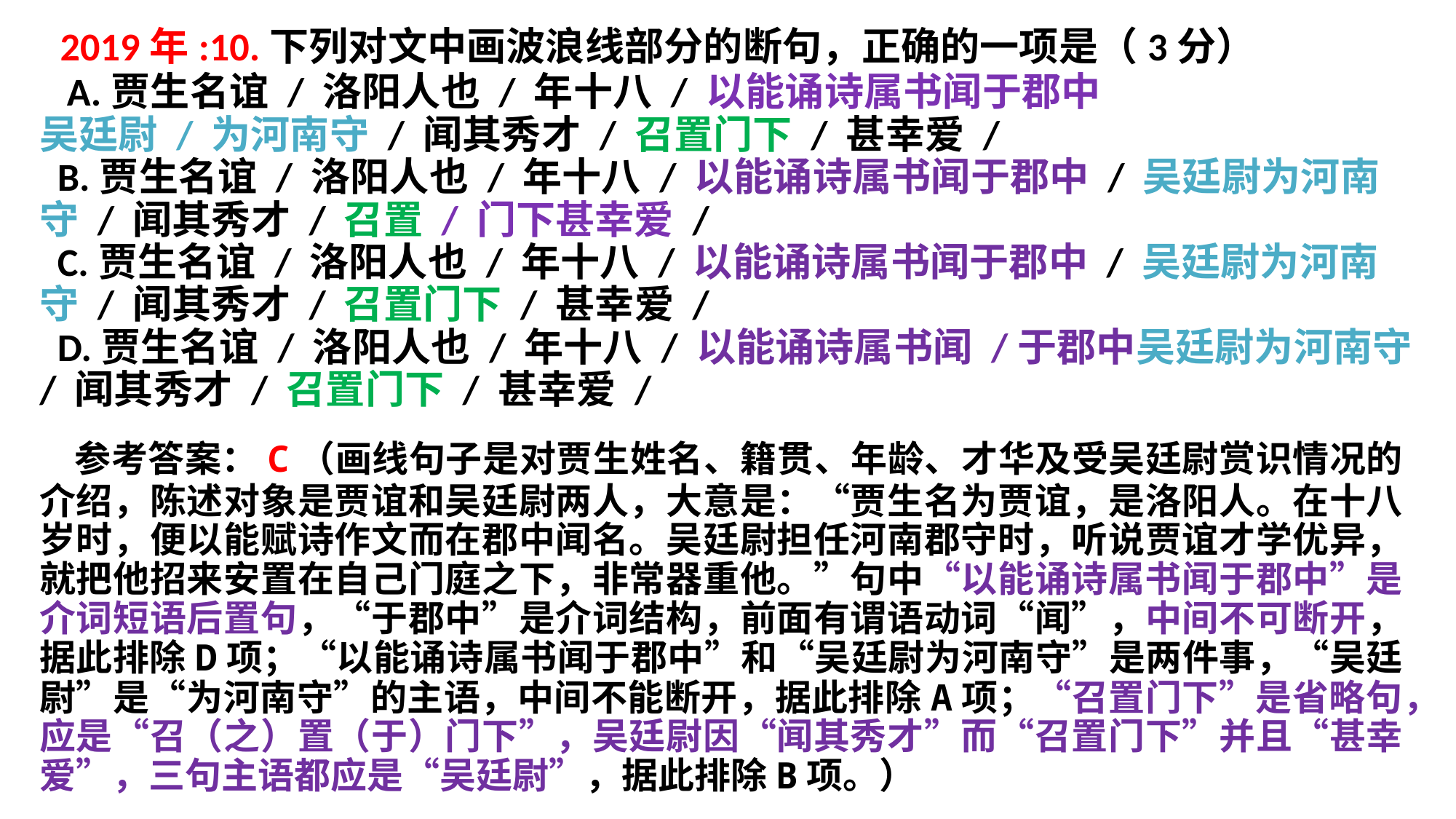

# 2019年:10.下列对文中画波浪线部分的断句，正确的一项是（3分） A.贾生名谊 / 洛阳人也 / 年十八 / 以能诵诗属书闻于郡中 吴廷尉 / 为河南守 / 闻其秀才 / 召置门下 / 甚幸爱 / B.贾生名谊 / 洛阳人也 / 年十八 / 以能诵诗属书闻于郡中 / 吴廷尉为河南守 / 闻其秀才 / 召置 / 门下甚幸爱 / C.贾生名谊 / 洛阳人也 / 年十八 / 以能诵诗属书闻于郡中 / 吴廷尉为河南守 / 闻其秀才 / 召置门下 / 甚幸爱 / D.贾生名谊 / 洛阳人也 / 年十八 / 以能诵诗属书闻 /于郡中吴廷尉为河南守 / 闻其秀才 / 召置门下 / 甚幸爱 /
  参考答案：C（画线句子是对贾生姓名、籍贯、年龄、才华及受吴廷尉赏识情况的介绍，陈述对象是贾谊和吴廷尉两人，大意是：“贾生名为贾谊，是洛阳人。在十八岁时，便以能赋诗作文而在郡中闻名。吴廷尉担任河南郡守时，听说贾谊才学优异，就把他招来安置在自己门庭之下，非常器重他。”句中“以能诵诗属书闻于郡中”是介词短语后置句，“于郡中”是介词结构，前面有谓语动词“闻”，中间不可断开，据此排除D项；“以能诵诗属书闻于郡中”和“吴廷尉为河南守”是两件事，“吴廷尉”是“为河南守”的主语，中间不能断开，据此排除A项；“召置门下”是省略句，应是“召（之）置（于）门下”，吴廷尉因“闻其秀才”而“召置门下”并且“甚幸爱”，三句主语都应是“吴廷尉”，据此排除B项。）